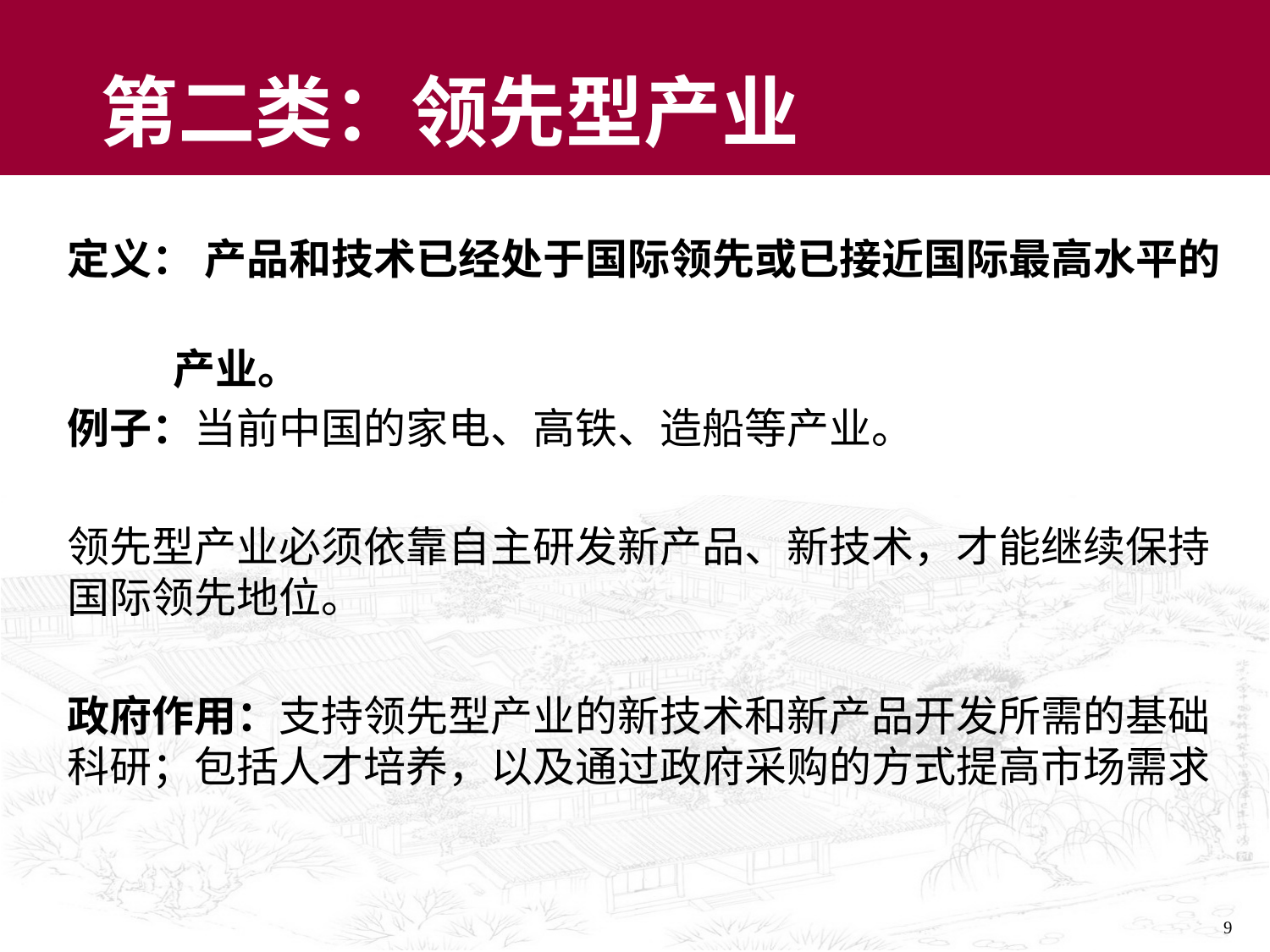

# 第二类：领先型产业
定义： 产品和技术已经处于国际领先或已接近国际最高水平的
          产业。
例子：当前中国的家电、高铁、造船等产业。

领先型产业必须依靠自主研发新产品、新技术，才能继续保持国际领先地位。

政府作用：支持领先型产业的新技术和新产品开发所需的基础科研；包括人才培养，以及通过政府采购的方式提高市场需求

9